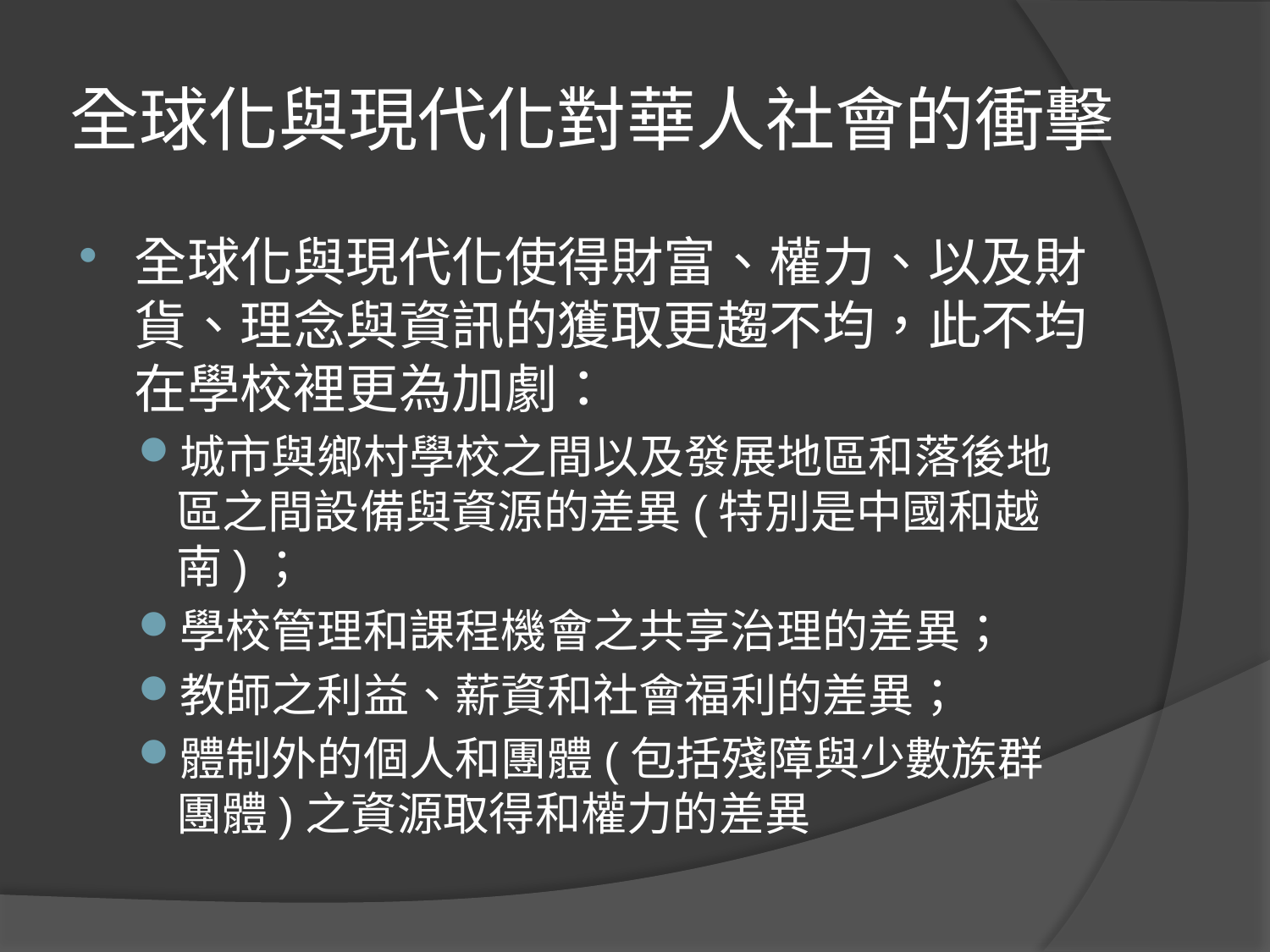

# 全球化與現代化對華人社會的衝擊
全球化與現代化使得財富、權力、以及財貨、理念與資訊的獲取更趨不均，此不均在學校裡更為加劇：
城市與鄉村學校之間以及發展地區和落後地區之間設備與資源的差異(特別是中國和越南)；
學校管理和課程機會之共享治理的差異；
教師之利益、薪資和社會福利的差異；
體制外的個人和團體(包括殘障與少數族群團體)之資源取得和權力的差異